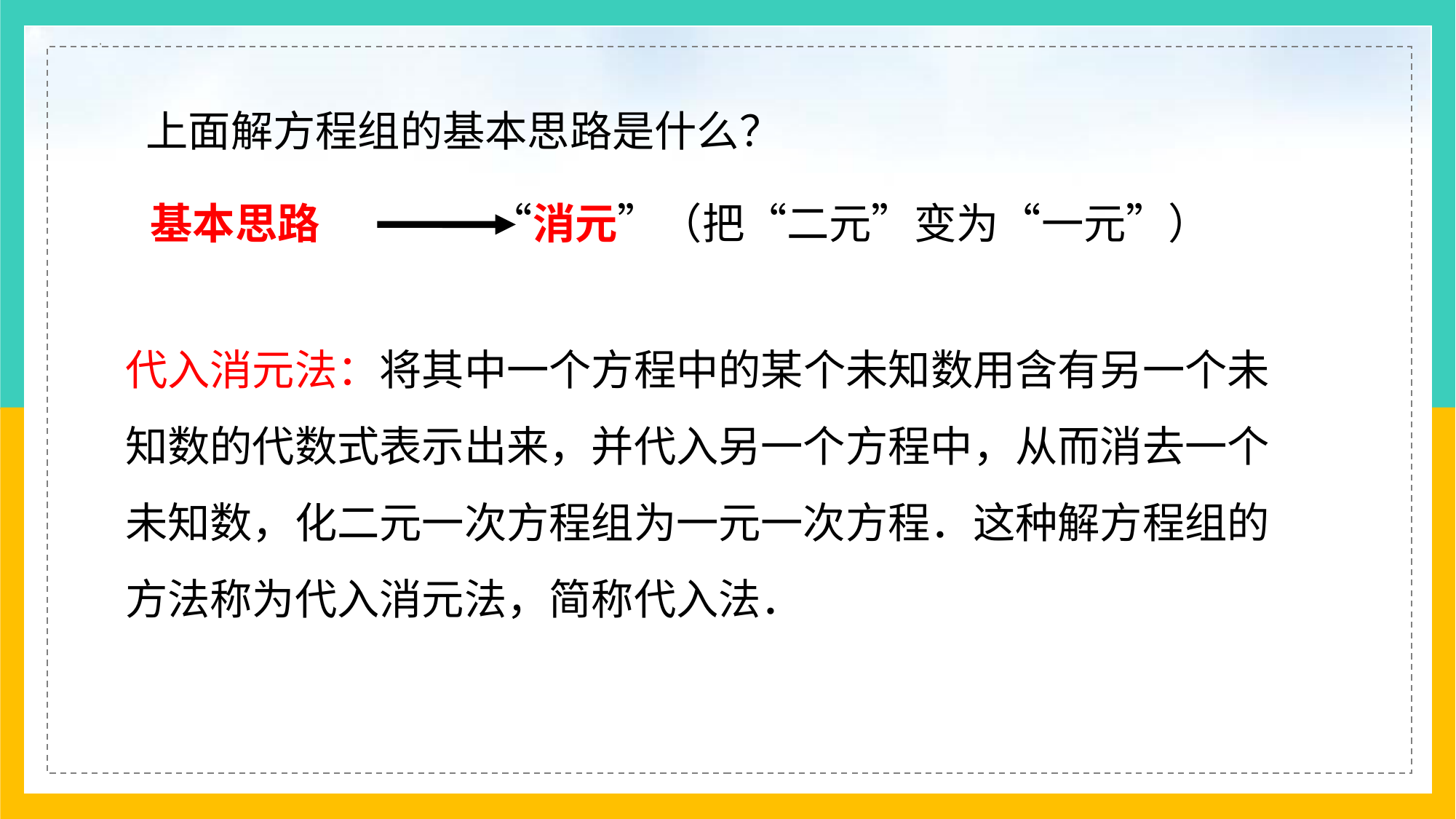

上面解方程组的基本思路是什么？

基本思路                  “消元”（把“二元”变为“一元”）

代入消元法：将其中一个方程中的某个未知数用含有另一个未知数的代数式表示出来，并代入另一个方程中，从而消去一个未知数，化二元一次方程组为一元一次方程．这种解方程组的方法称为代入消元法，简称代入法．